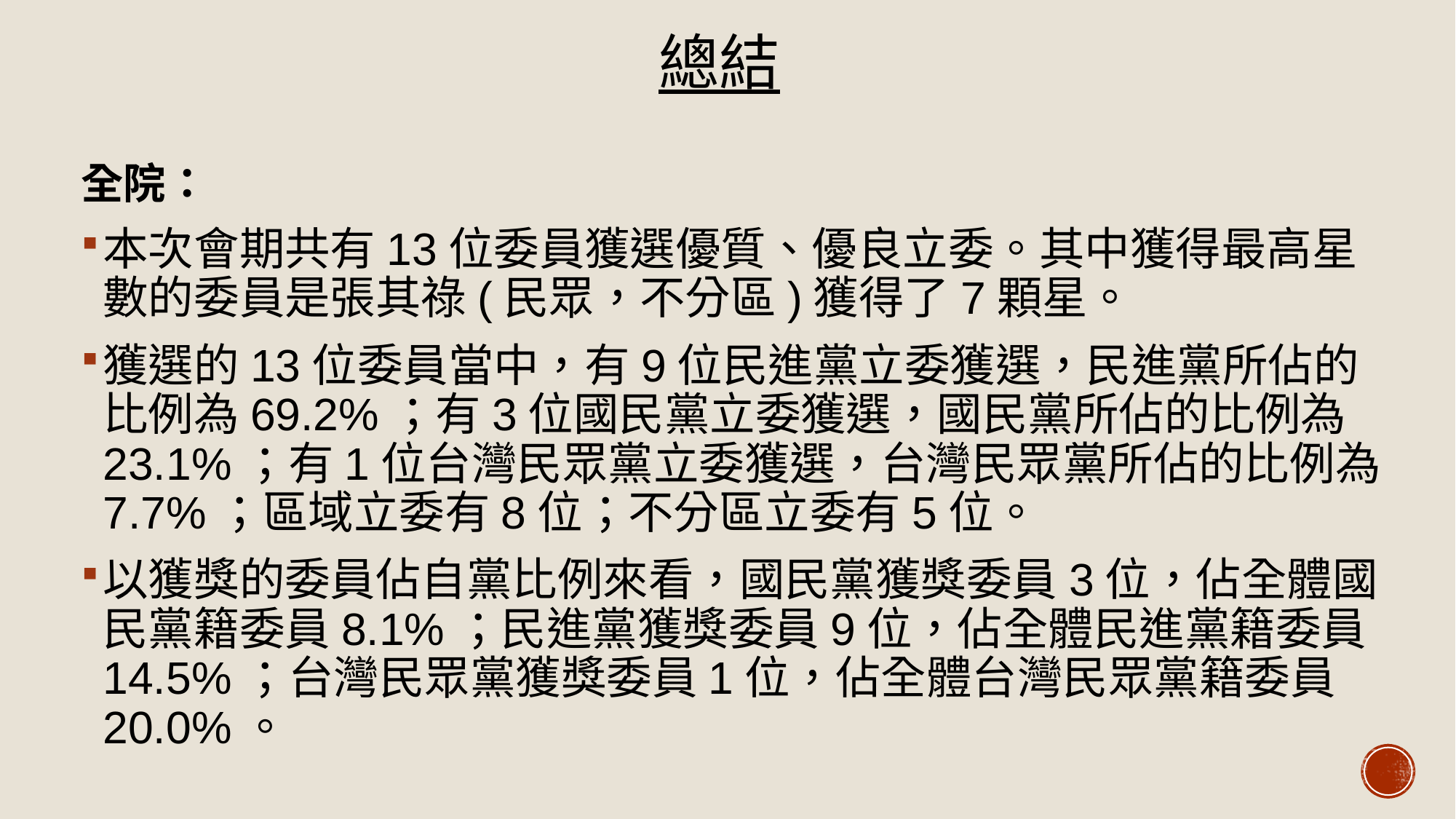

# 總結
全院：
本次會期共有13位委員獲選優質、優良立委。其中獲得最高星數的委員是張其祿(民眾，不分區)獲得了7顆星。
獲選的13位委員當中，有9位民進黨立委獲選，民進黨所佔的比例為69.2%；有3位國民黨立委獲選，國民黨所佔的比例為23.1%；有1位台灣民眾黨立委獲選，台灣民眾黨所佔的比例為7.7%；區域立委有8位；不分區立委有5位。
以獲獎的委員佔自黨比例來看，國民黨獲獎委員3位，佔全體國民黨籍委員8.1%；民進黨獲獎委員9位，佔全體民進黨籍委員14.5%；台灣民眾黨獲獎委員1位，佔全體台灣民眾黨籍委員20.0%。